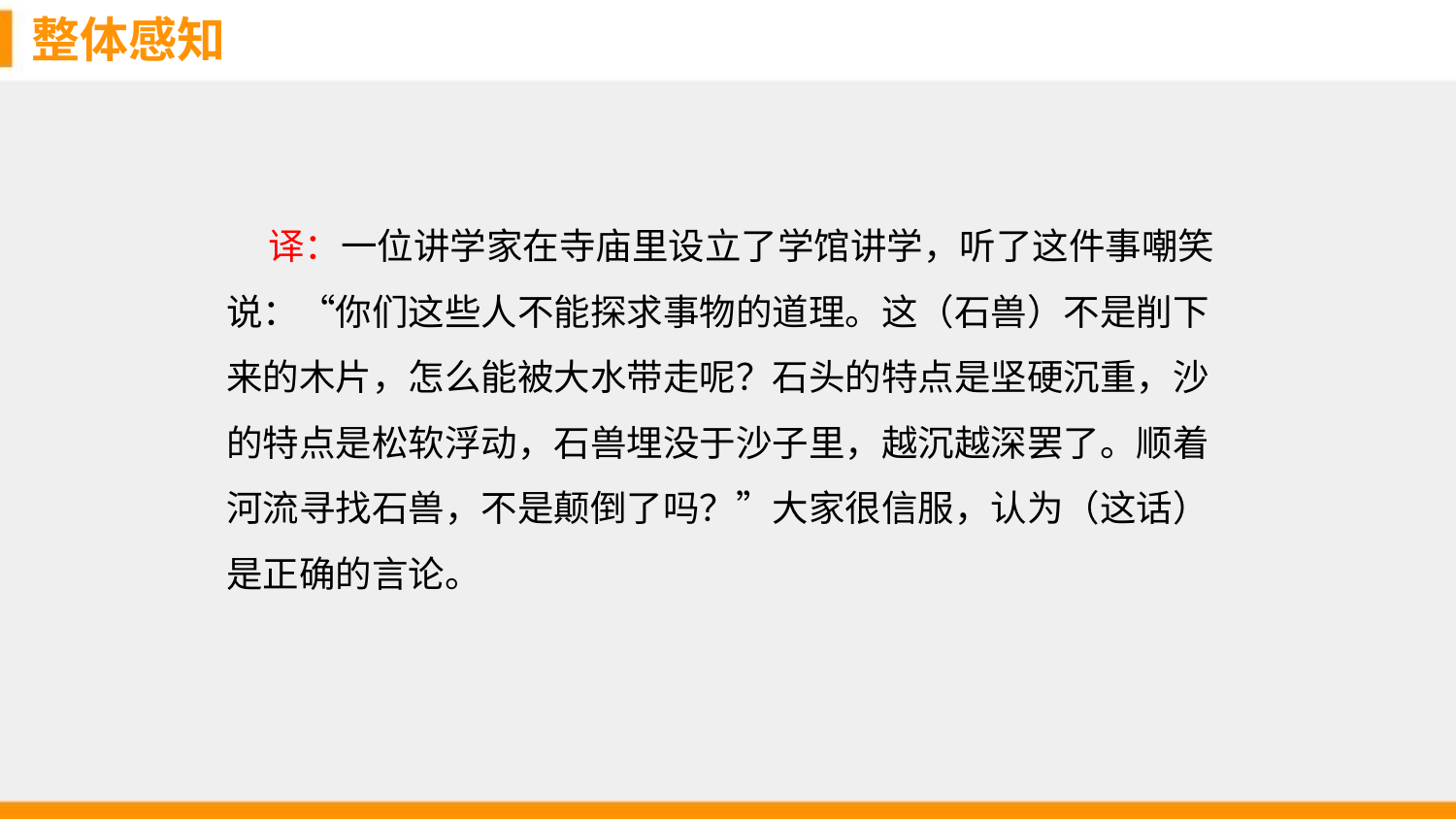

整体感知
    译：一位讲学家在寺庙里设立了学馆讲学，听了这件事嘲笑说：“你们这些人不能探求事物的道理。这（石兽）不是削下来的木片，怎么能被大水带走呢？石头的特点是坚硬沉重，沙的特点是松软浮动，石兽埋没于沙子里，越沉越深罢了。顺着河流寻找石兽，不是颠倒了吗？”大家很信服，认为（这话）是正确的言论。